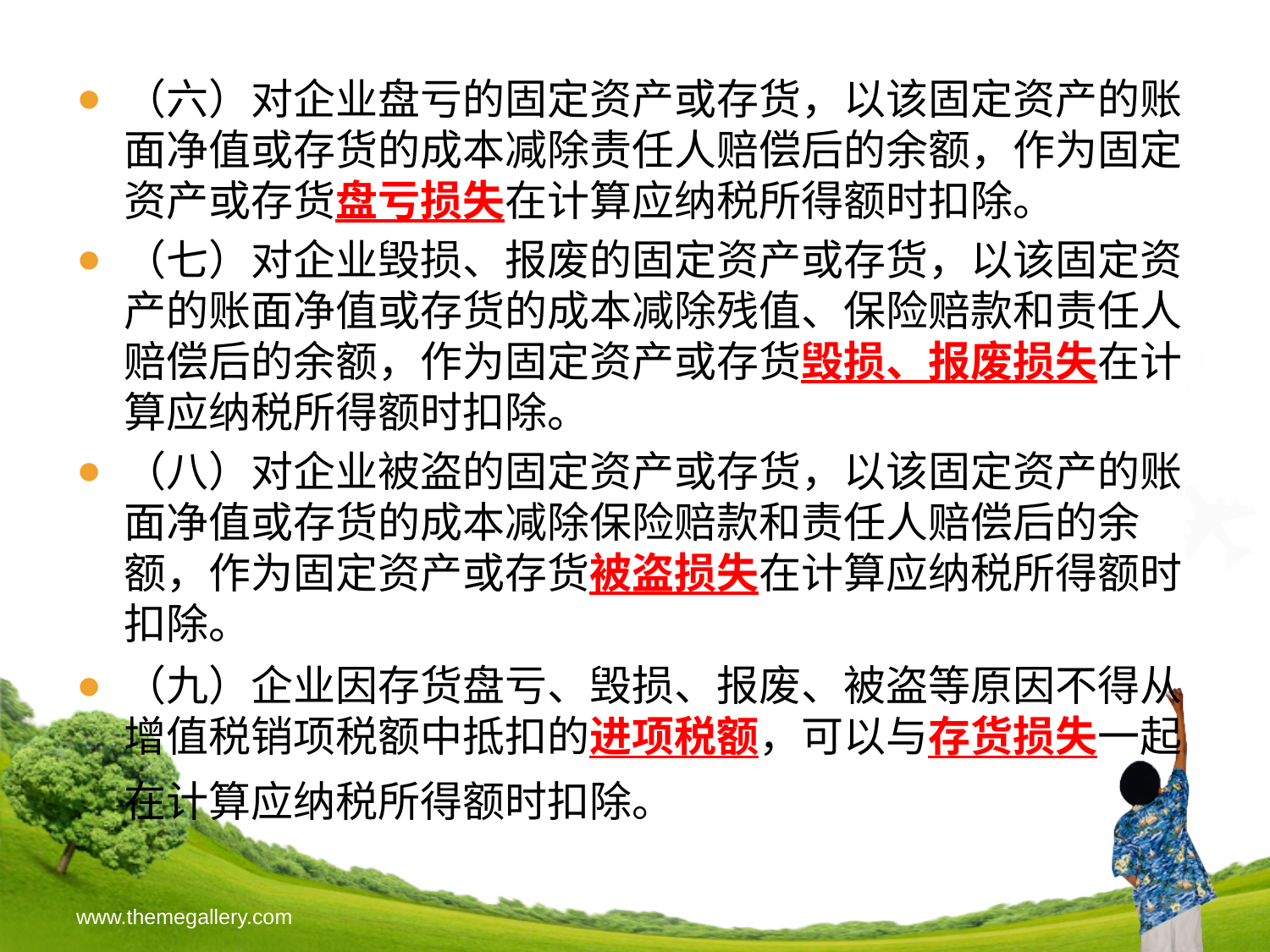

（六）对企业盘亏的固定资产或存货，以该固定资产的账面净值或存货的成本减除责任人赔偿后的余额，作为固定资产或存货盘亏损失在计算应纳税所得额时扣除。
（七）对企业毁损、报废的固定资产或存货，以该固定资产的账面净值或存货的成本减除残值、保险赔款和责任人赔偿后的余额，作为固定资产或存货毁损、报废损失在计算应纳税所得额时扣除。
（八）对企业被盗的固定资产或存货，以该固定资产的账面净值或存货的成本减除保险赔款和责任人赔偿后的余额，作为固定资产或存货被盗损失在计算应纳税所得额时扣除。
（九）企业因存货盘亏、毁损、报废、被盗等原因不得从增值税销项税额中抵扣的进项税额，可以与存货损失一起在计算应纳税所得额时扣除。

www.themegallery.com